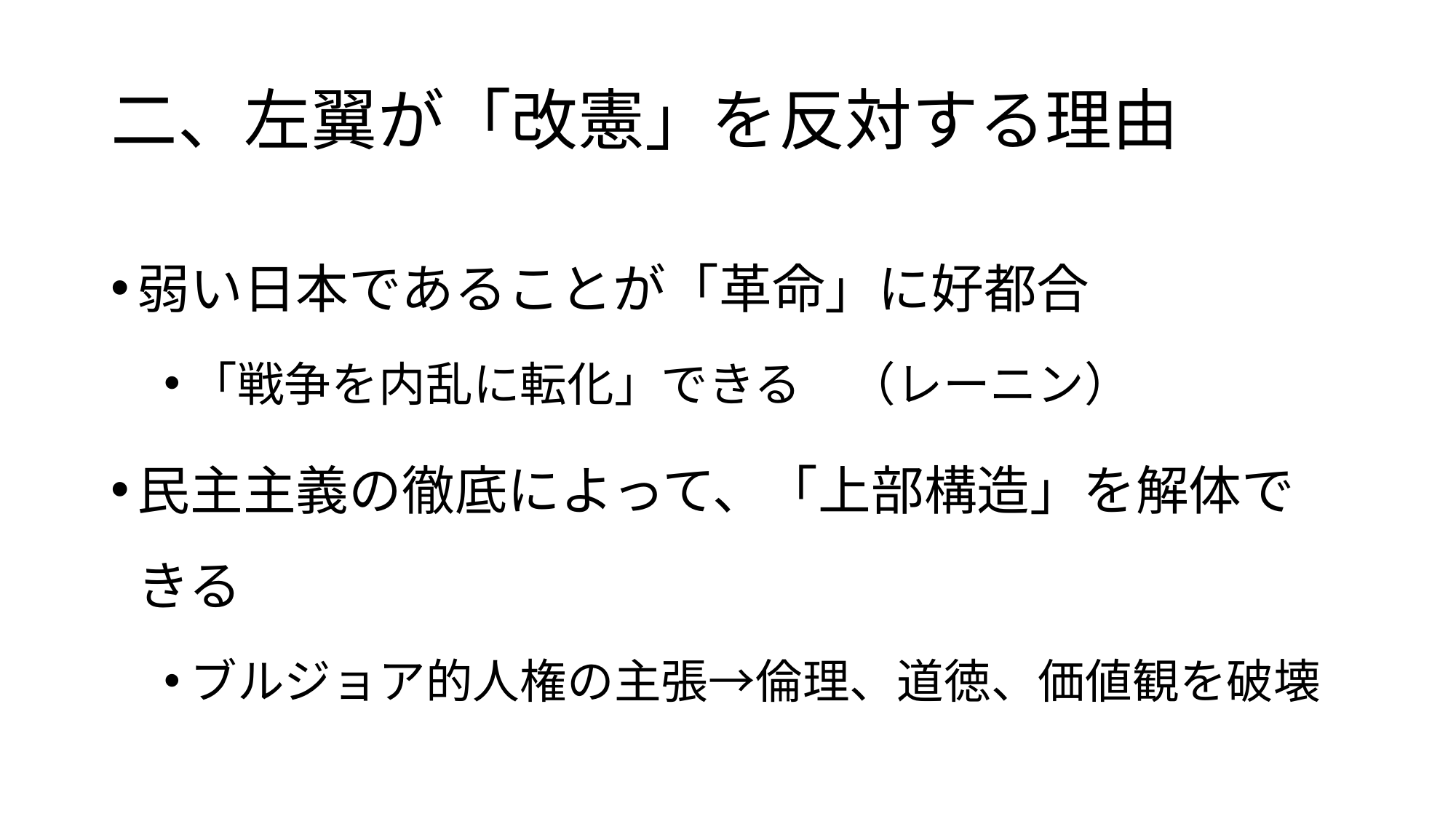

# 二、左翼が「改憲」を反対する理由
弱い日本であることが「革命」に好都合
「戦争を内乱に転化」できる　（レーニン）
民主主義の徹底によって、「上部構造」を解体できる
ブルジョア的人権の主張→倫理、道徳、価値観を破壊